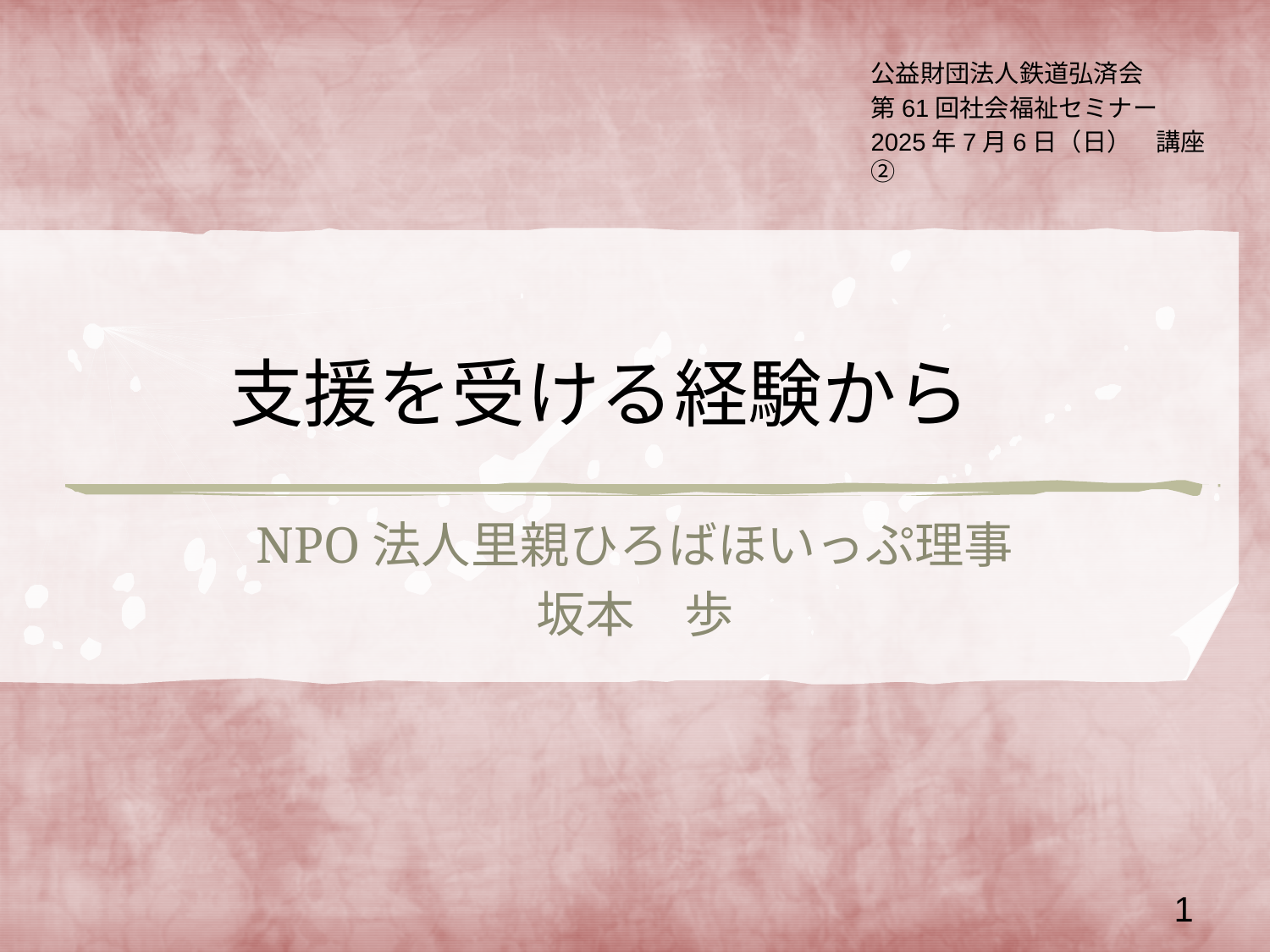

公益財団法人鉄道弘済会
第61回社会福祉セミナー
2025年7月6日（日）　講座②
# 支援を受ける経験から
NPO法人里親ひろばほいっぷ理事
坂本　歩

1